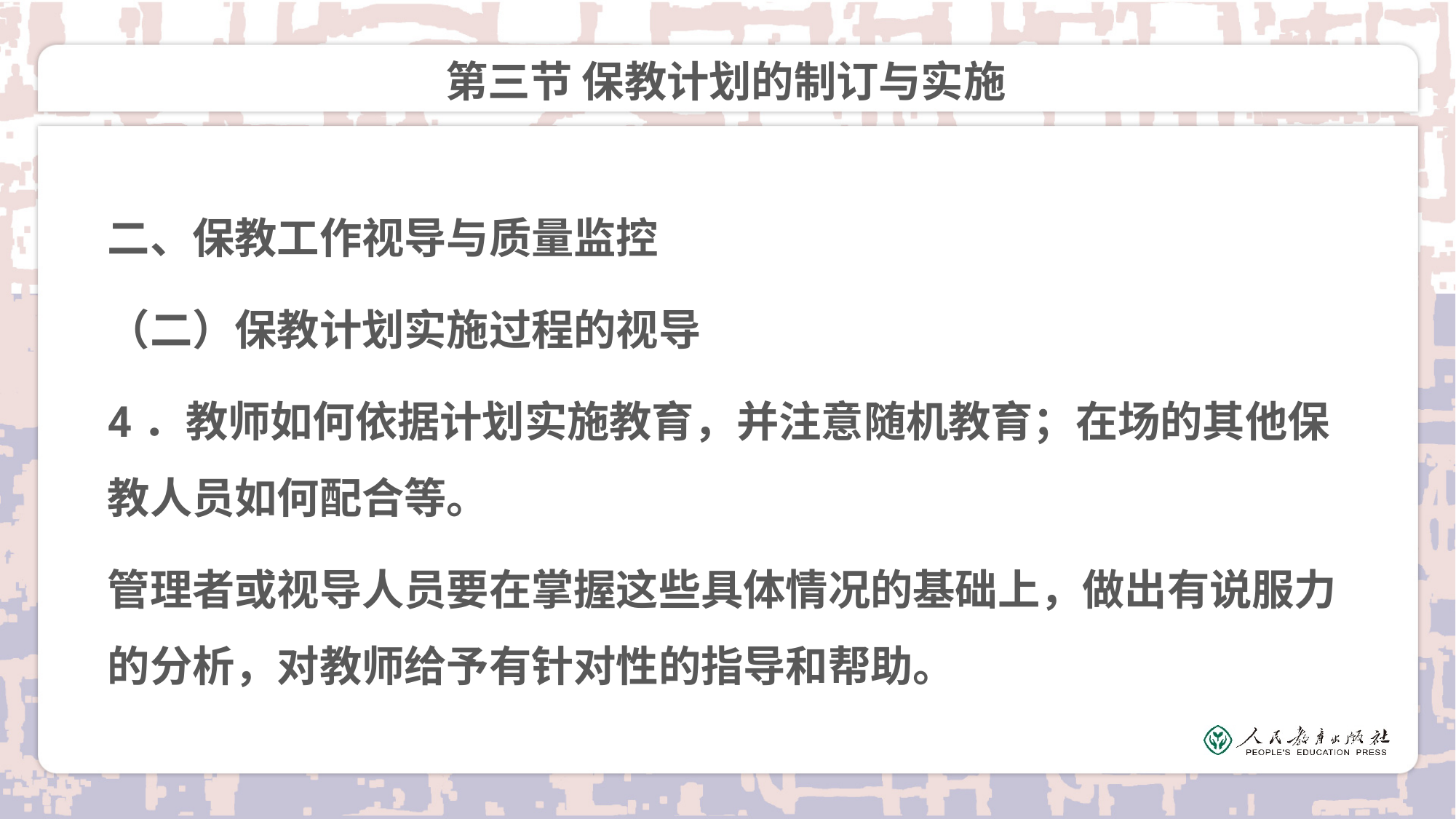

# 第三节 保教计划的制订与实施
二、保教工作视导与质量监控
（二）保教计划实施过程的视导
4．教师如何依据计划实施教育，并注意随机教育；在场的其他保教人员如何配合等。
管理者或视导人员要在掌握这些具体情况的基础上，做出有说服力的分析，对教师给予有针对性的指导和帮助。